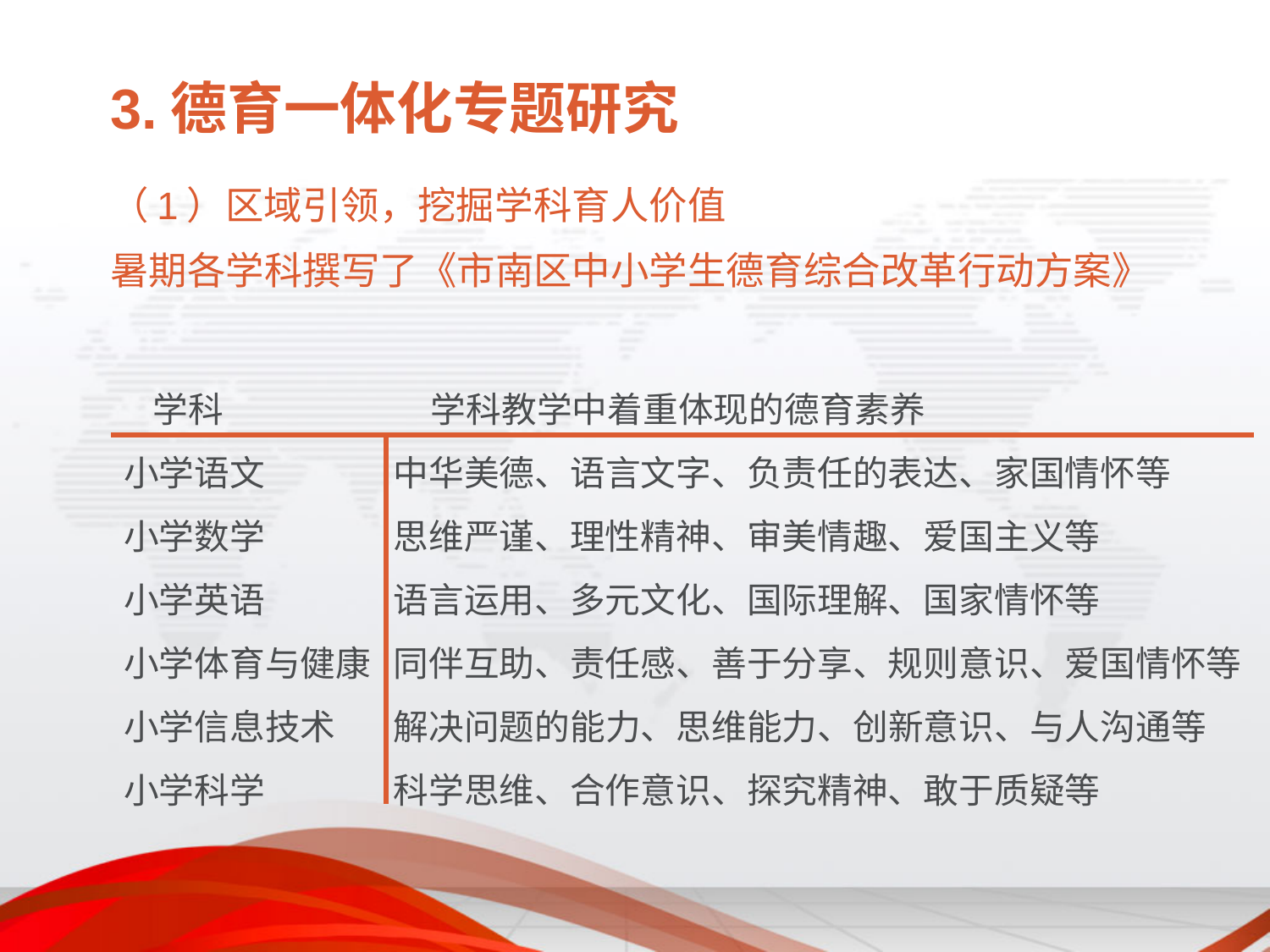

# 3.德育一体化专题研究
（1）区域引领，挖掘学科育人价值
暑期各学科撰写了《市南区中小学生德育综合改革行动方案》
   学科	                       学科教学中着重体现的德育素养
小学语文	  中华美德、语言文字、负责任的表达、家国情怀等
小学数学	  思维严谨、理性精神、审美情趣、爱国主义等
小学英语	  语言运用、多元文化、国际理解、国家情怀等
小学体育与健康	  同伴互助、责任感、善于分享、规则意识、爱国情怀等
小学信息技术	  解决问题的能力、思维能力、创新意识、与人沟通等
小学科学	  科学思维、合作意识、探究精神、敢于质疑等